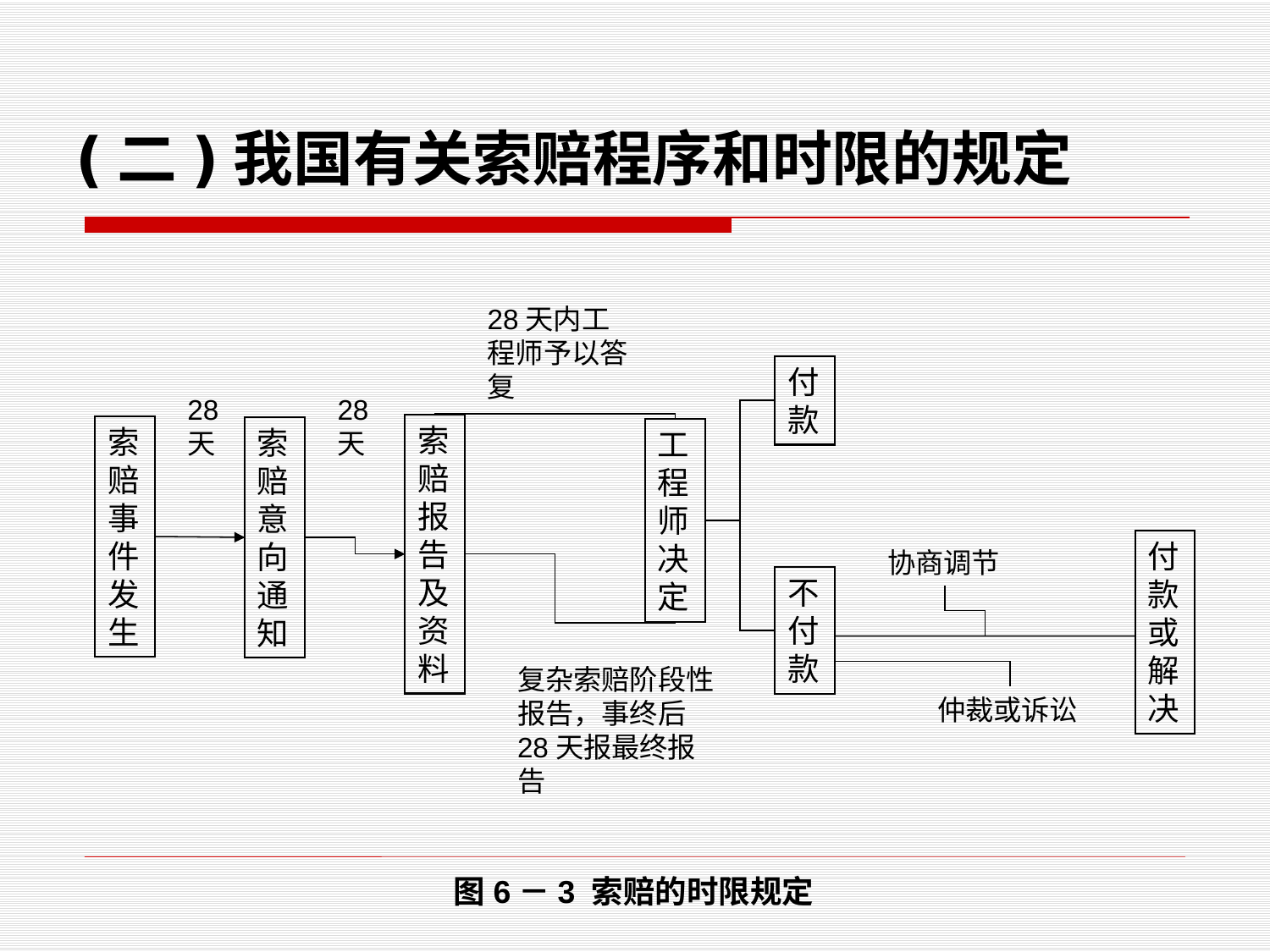

(二)我国有关索赔程序和时限的规定
28天内工程师予以答复
付款
28天
28天
索赔报告及资料
索赔事件发生
索赔意向通知
工程师决定
付款或解决
协商调节
不付款

复杂索赔阶段性报告，事终后28天报最终报告
仲裁或诉讼
图6－3 索赔的时限规定